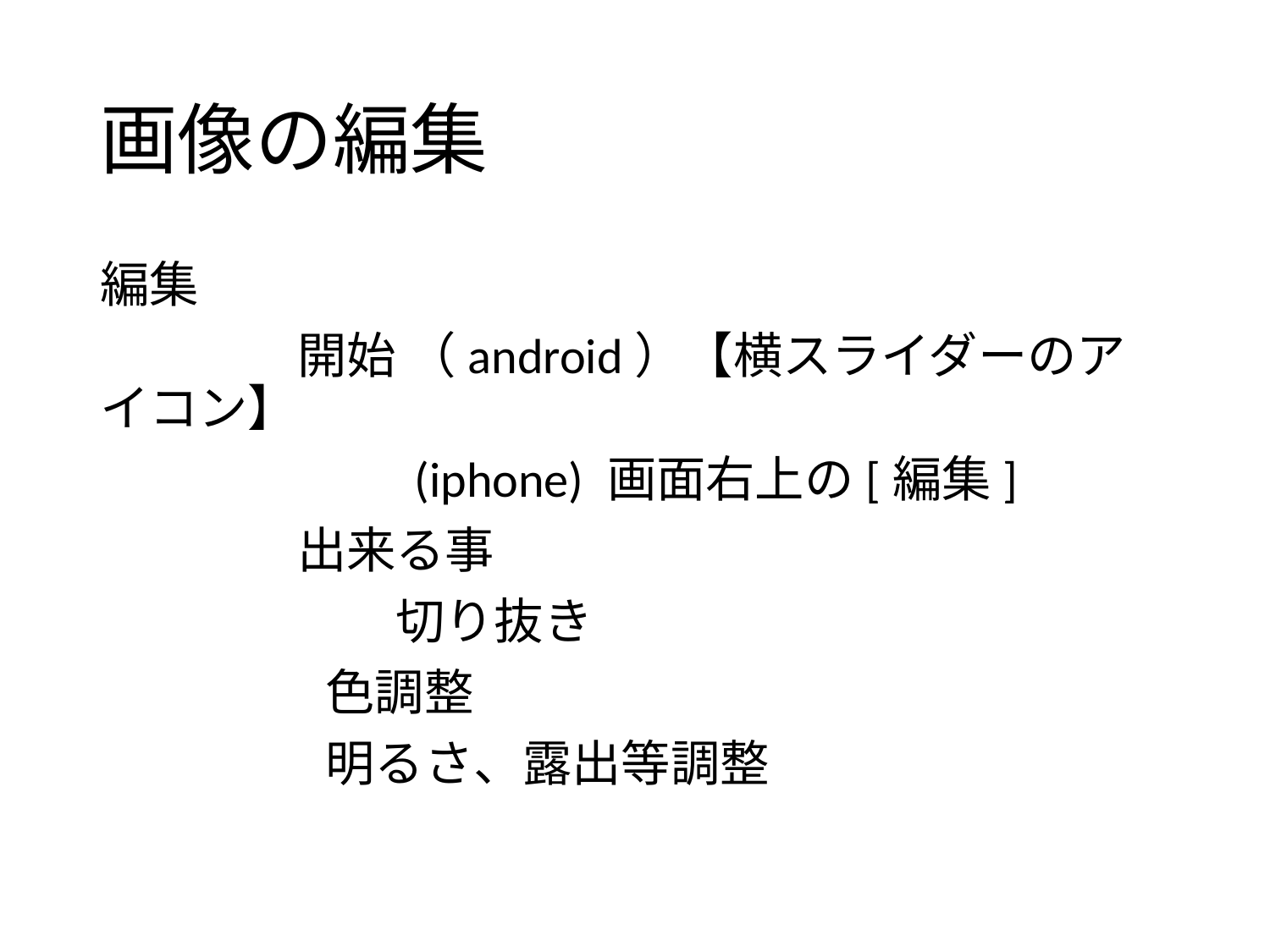

# 画像の編集
編集
　　　　開始 （android）【横スライダーのアイコン】
          　　　   (iphone) 画面右上の[編集]
　　　　出来る事
　　　　　　切り抜き
	　　色調整
	　　明るさ、露出等調整